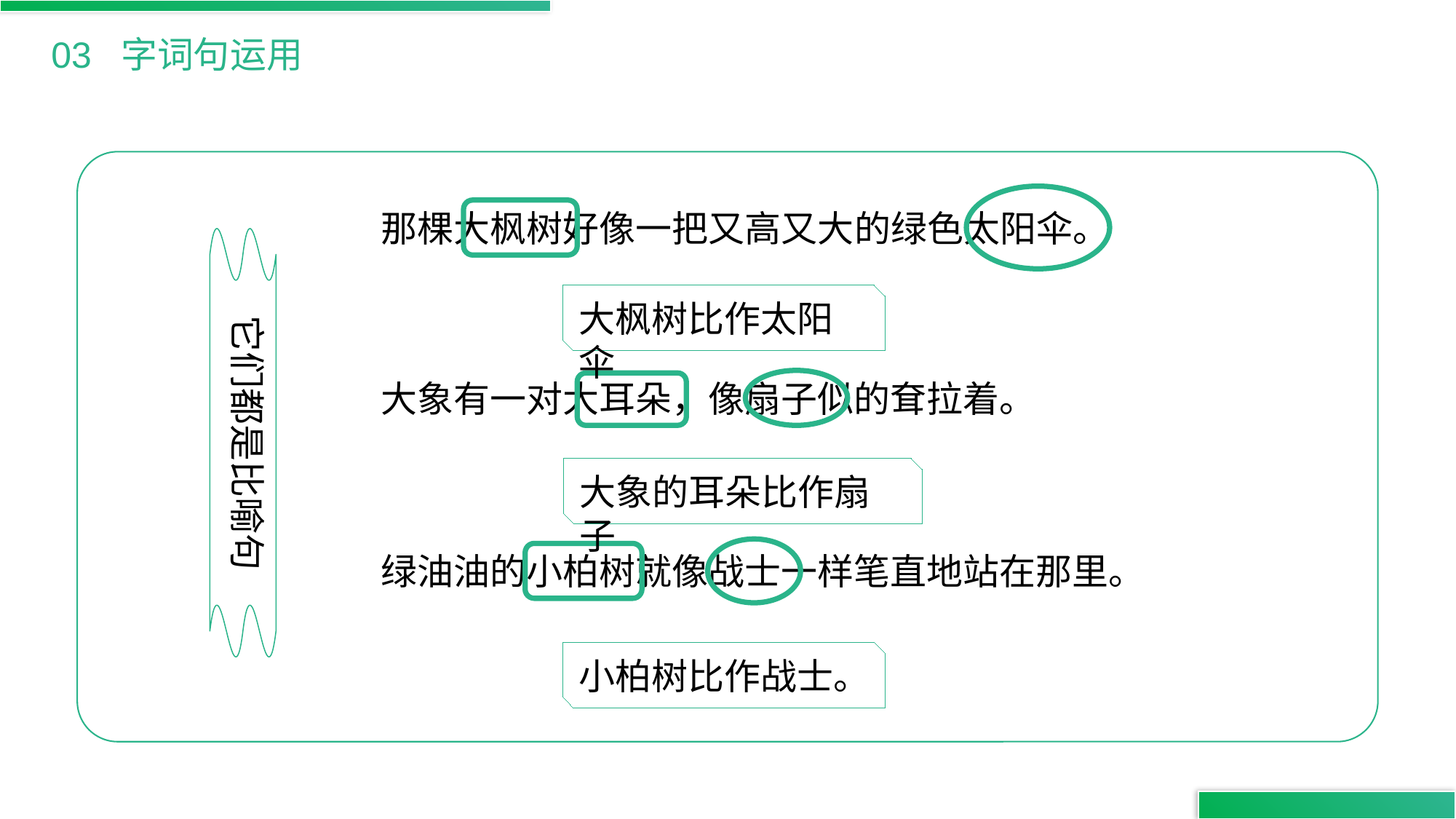

03  字词句运用

那棵大枫树好像一把又高又大的绿色太阳伞。

它们都是比喻句
大枫树比作太阳伞
大象有一对大耳朵，像扇子似的耷拉着。

大象的耳朵比作扇子

绿油油的小柏树就像战士一样笔直地站在那里。

小柏树比作战士。